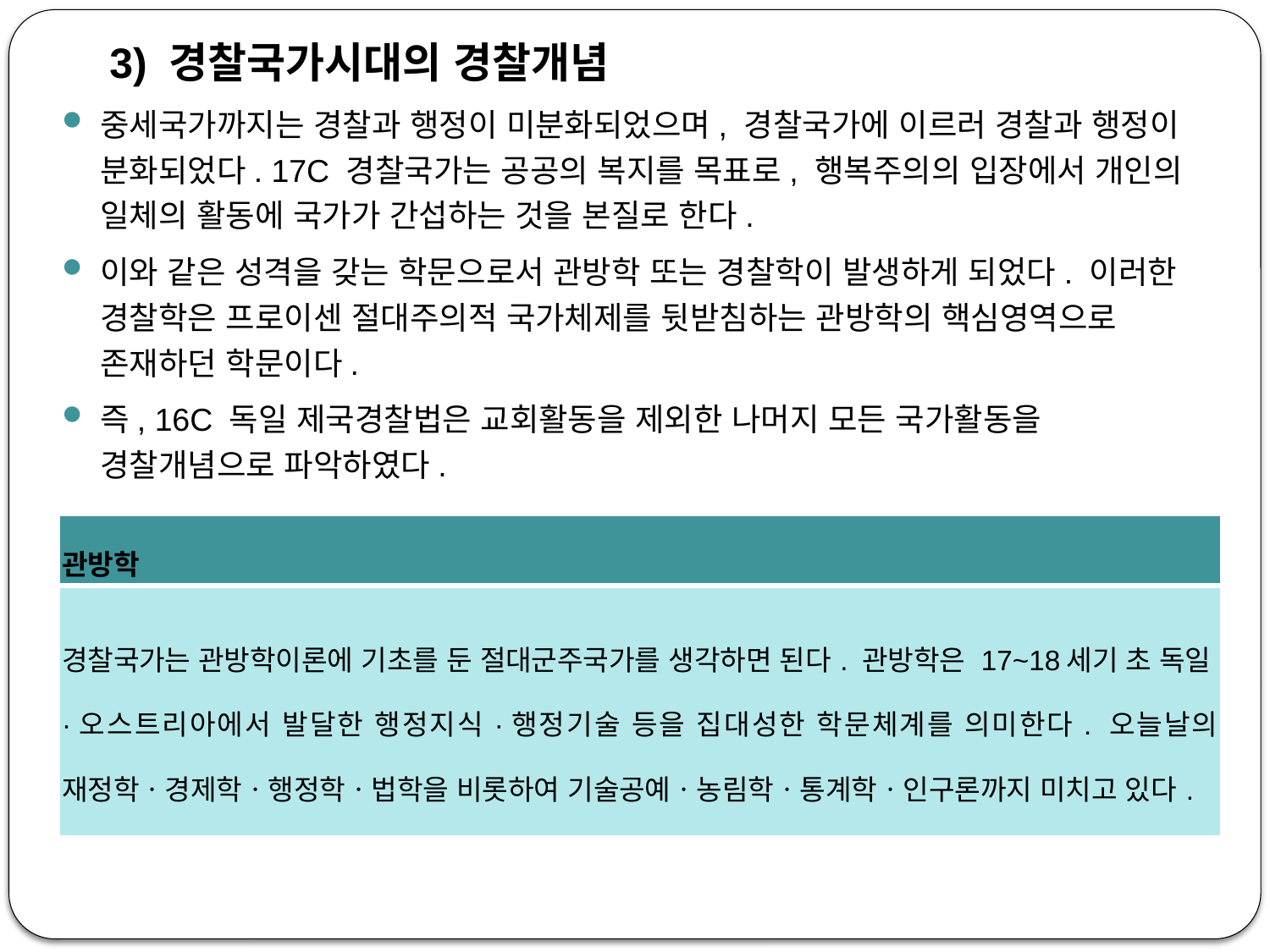

3) 경찰국가시대의 경찰개념
중세국가까지는 경찰과 행정이 미분화되었으며, 경찰국가에 이르러 경찰과 행정이 분화되었다. 17C 경찰국가는 공공의 복지를 목표로, 행복주의의 입장에서 개인의 일체의 활동에 국가가 간섭하는 것을 본질로 한다.
이와 같은 성격을 갖는 학문으로서 관방학 또는 경찰학이 발생하게 되었다. 이러한 경찰학은 프로이센 절대주의적 국가체제를 뒷받침하는 관방학의 핵심영역으로 존재하던 학문이다.
즉, 16C 독일 제국경찰법은 교회활동을 제외한 나머지 모든 국가활동을 경찰개념으로 파악하였다.
| 관방학 |
| --- |
| 경찰국가는 관방학이론에 기초를 둔 절대군주국가를 생각하면 된다. 관방학은 17~18세기 초 독일·오스트리아에서 발달한 행정지식·행정기술 등을 집대성한 학문체계를 의미한다. 오늘날의 재정학ㆍ경제학ㆍ행정학ㆍ법학을 비롯하여 기술공예ㆍ농림학ㆍ통계학ㆍ인구론까지 미치고 있다. |